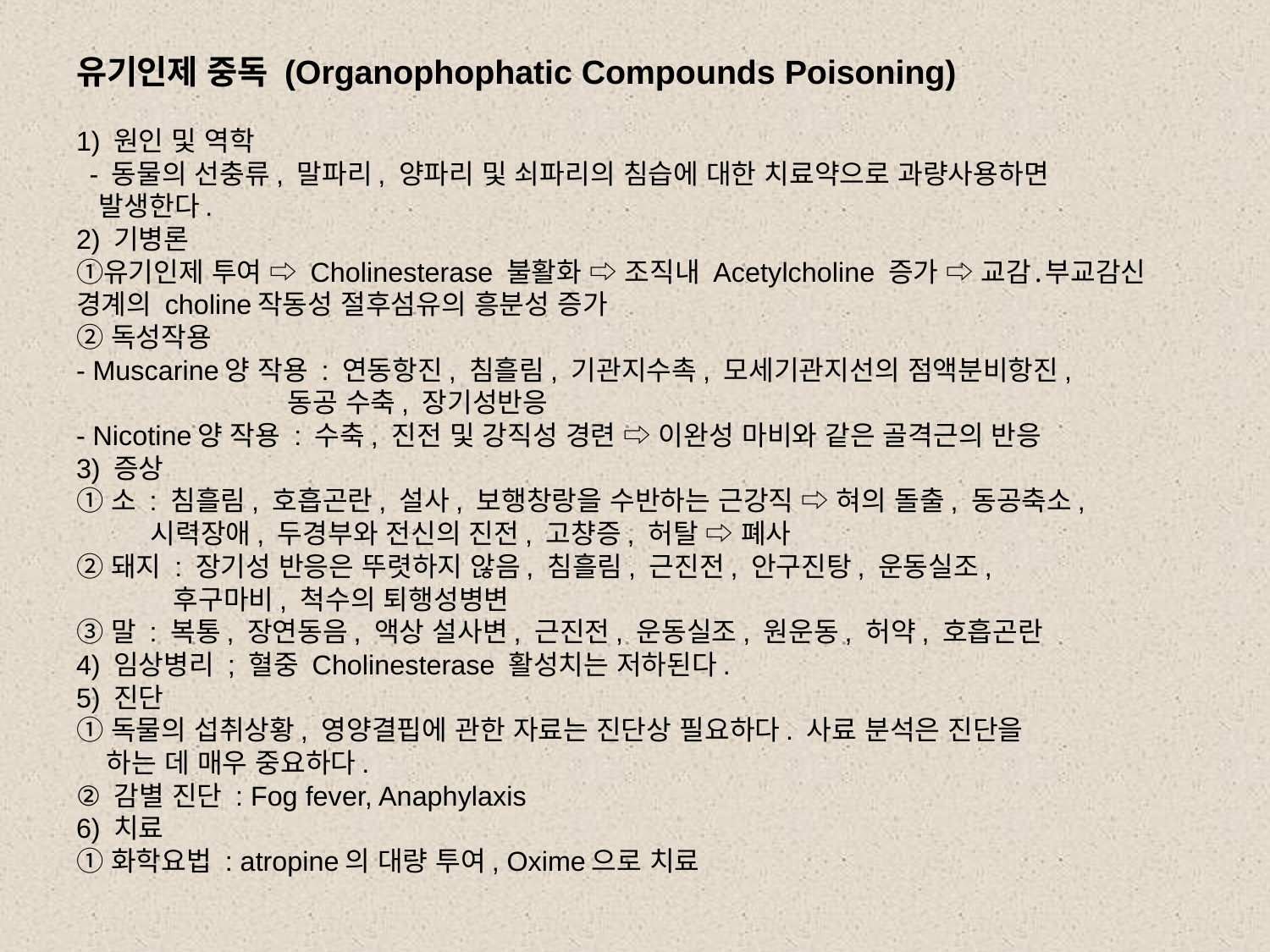

# 유기인제 중독 (Organophophatic Compounds Poisoning) 1) 원인 및 역학 - 동물의 선충류, 말파리, 양파리 및 쇠파리의 침습에 대한 치료약으로 과량사용하면 발생한다. 2) 기병론 ①유기인제 투여 ⇨ Cholinesterase 불활화 ⇨ 조직내 Acetylcholine 증가 ⇨ 교감․부교감신       경계의 choline작동성 절후섬유의 흥분성 증가 ② 독성작용 - Muscarine양 작용 : 연동항진, 침흘림, 기관지수촉, 모세기관지선의 점액분비항진, 동공 수축, 장기성반응 - Nicotine양 작용 : 수축, 진전 및 강직성 경련 ⇨ 이완성 마비와 같은 골격근의 반응 3) 증상 ① 소 : 침흘림, 호흡곤란, 설사, 보행창랑을 수반하는 근강직 ⇨ 혀의 돌출, 동공축소, 시력장애, 두경부와 전신의 진전, 고챵증, 허탈 ⇨ 폐사 ② 돼지 : 장기성 반응은 뚜렷하지 않음, 침흘림, 근진전, 안구진탕, 운동실조, 후구마비, 척수의 퇴행성병변 ③ 말 : 복통, 장연동음, 액상 설사변, 근진전, 운동실조, 원운동, 허약, 호흡곤란 4) 임상병리 ; 혈중 Cholinesterase 활성치는 저하된다. 5) 진단 ① 독물의 섭취상황, 영양결핍에 관한 자료는 진단상 필요하다. 사료 분석은 진단을 하는 데 매우 중요하다. ② 감별 진단 : Fog fever, Anaphylaxis 6) 치료 ① 화학요법 : atropine의 대량 투여, Oxime으로 치료